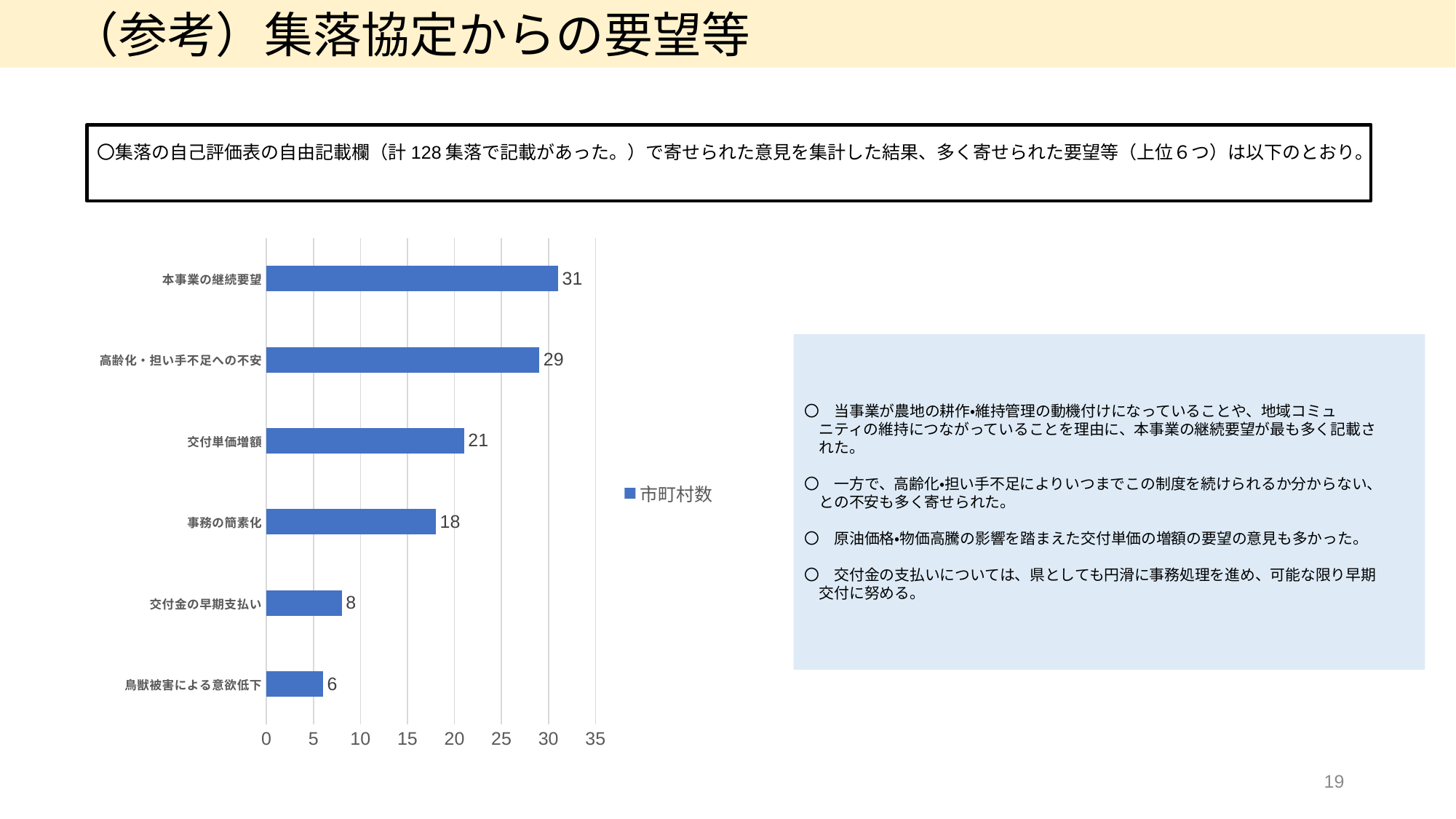

（参考）集落協定からの要望等
〇集落の自己評価表の自由記載欄（計128集落で記載があった。）で寄せられた意見を集計した結果、多く寄せられた要望等（上位６つ）は以下のとおり。

### Chart

| Category | 市町村数 |
|---|---|
| 鳥獣被害による意欲低下 | 6.0 |
| 交付金の早期支払い | 8.0 |
| 事務の簡素化 | 18.0 |
| 交付単価増額 | 21.0 |
| 高齢化・担い手不足への不安 | 29.0 |
| 本事業の継続要望 | 31.0 |
〇　当事業が農地の耕作・維持管理の動機付けになっていることや、地域コミュ
　ニティの維持につながっていることを理由に、本事業の継続要望が最も多く記載さ
　れた。

〇　一方で、高齢化・担い手不足によりいつまでこの制度を続けられるか分からない、
　との不安も多く寄せられた。
〇　原油価格・物価高騰の影響を踏まえた交付単価の増額の要望の意見も多かった。
〇　交付金の支払いについては、県としても円滑に事務処理を進め、可能な限り早期
　交付に努める。
19